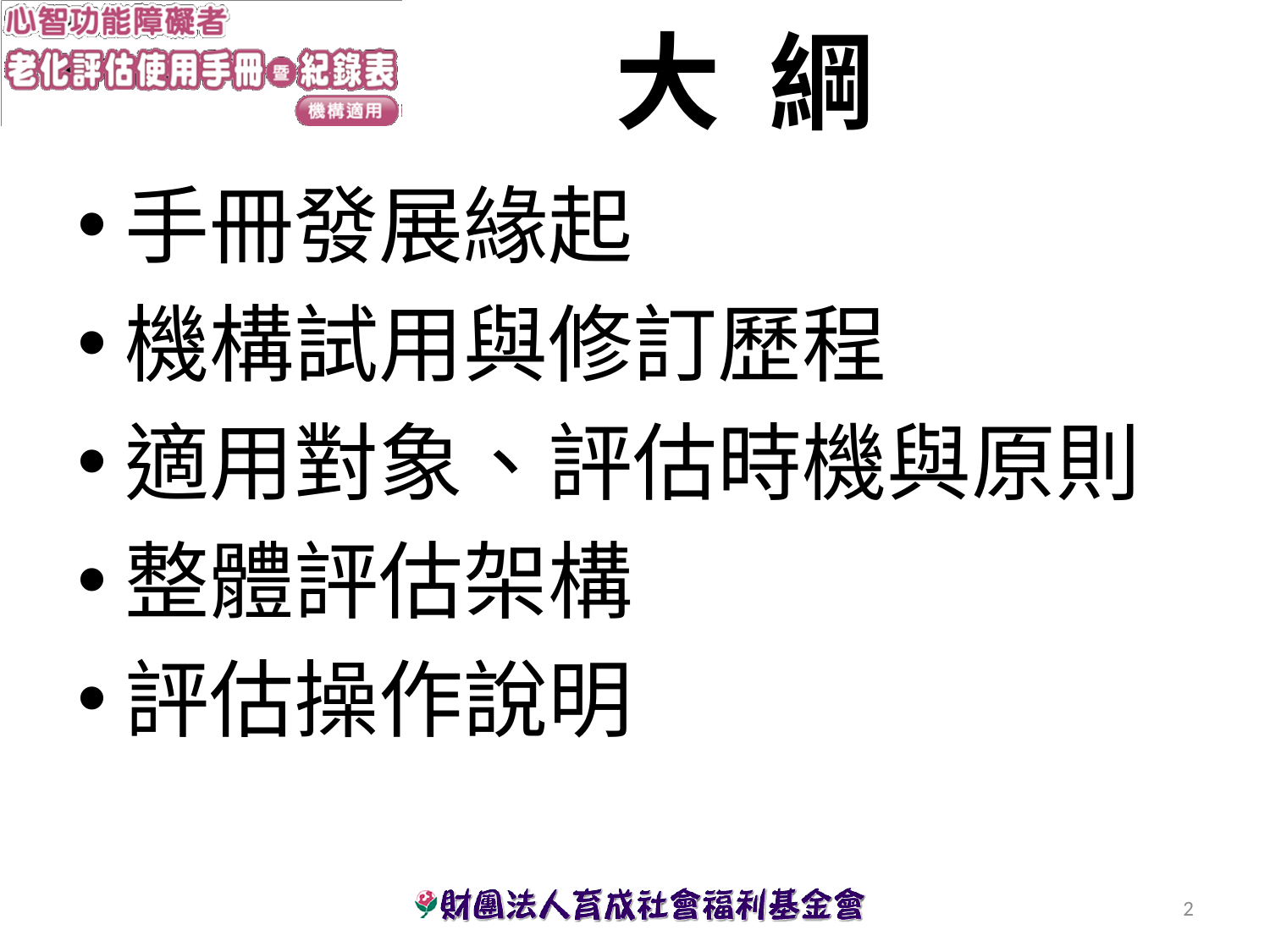

# 大  綱
手冊發展緣起
機構試用與修訂歷程
適用對象、評估時機與原則
整體評估架構
評估操作說明

2